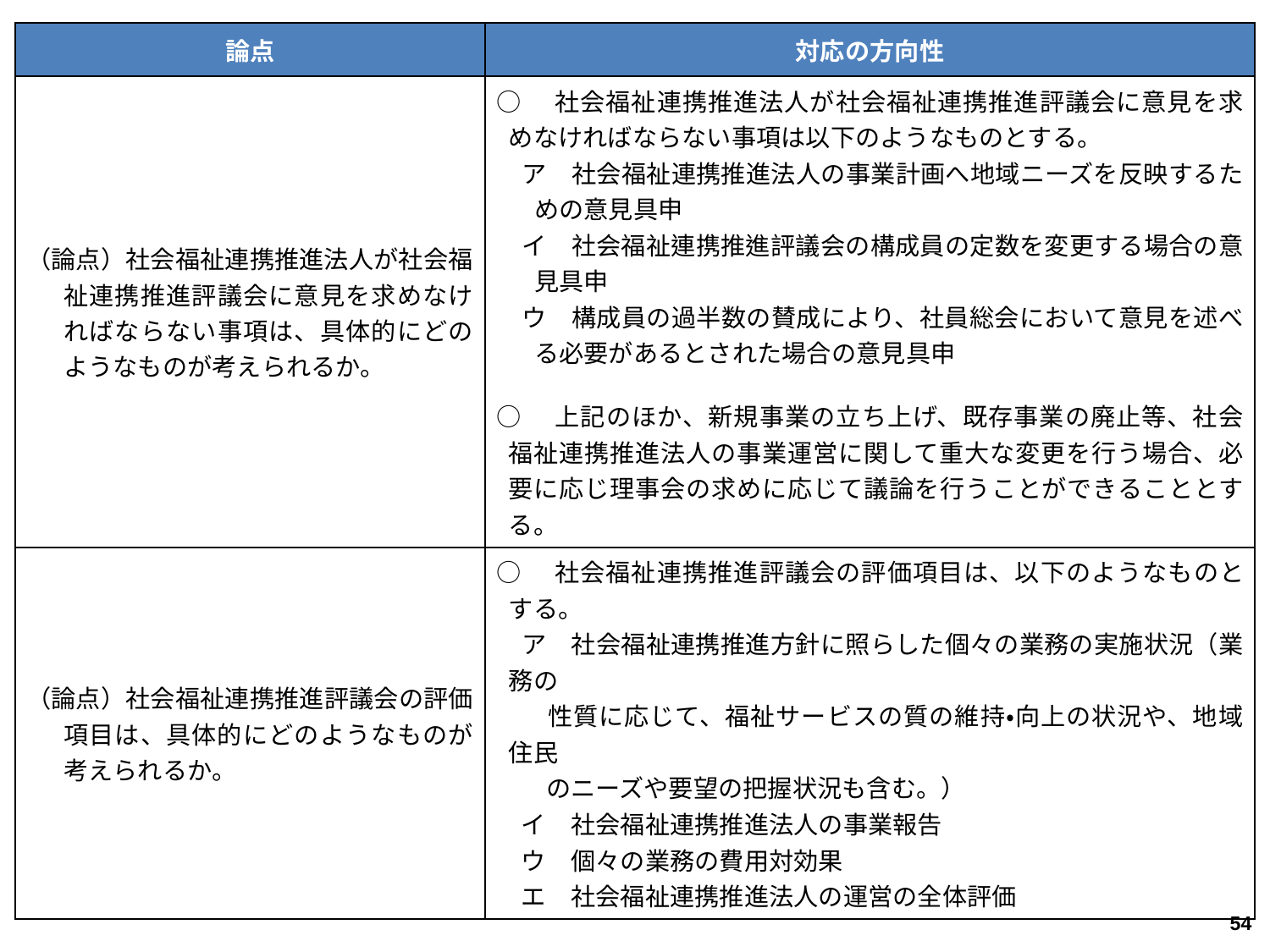

| 論点 | 対応の方向性 |
| --- | --- |
| （論点）社会福祉連携推進法人が社会福祉連携推進評議会に意見を求めなければならない事項は、具体的にどのようなものが考えられるか。 | ○　社会福祉連携推進法人が社会福祉連携推進評議会に意見を求めなければならない事項は以下のようなものとする。 　ア　社会福祉連携推進法人の事業計画へ地域ニーズを反映するための意見具申 　イ　社会福祉連携推進評議会の構成員の定数を変更する場合の意見具申 　ウ　構成員の過半数の賛成により、社員総会において意見を述べる必要があるとされた場合の意見具申 ○　上記のほか、新規事業の立ち上げ、既存事業の廃止等、社会福祉連携推進法人の事業運営に関して重大な変更を行う場合、必要に応じ理事会の求めに応じて議論を行うことができることとする。 |
| （論点）社会福祉連携推進評議会の評価項目は、具体的にどのようなものが考えられるか。 | ○　社会福祉連携推進評議会の評価項目は、以下のようなものとする。 　ア　社会福祉連携推進方針に照らした個々の業務の実施状況（業務の 　　性質に応じて、福祉サービスの質の維持・向上の状況や、地域住民 　　のニーズや要望の把握状況も含む。） 　イ　社会福祉連携推進法人の事業報告 　ウ　個々の業務の費用対効果 　エ　社会福祉連携推進法人の運営の全体評価 |
54